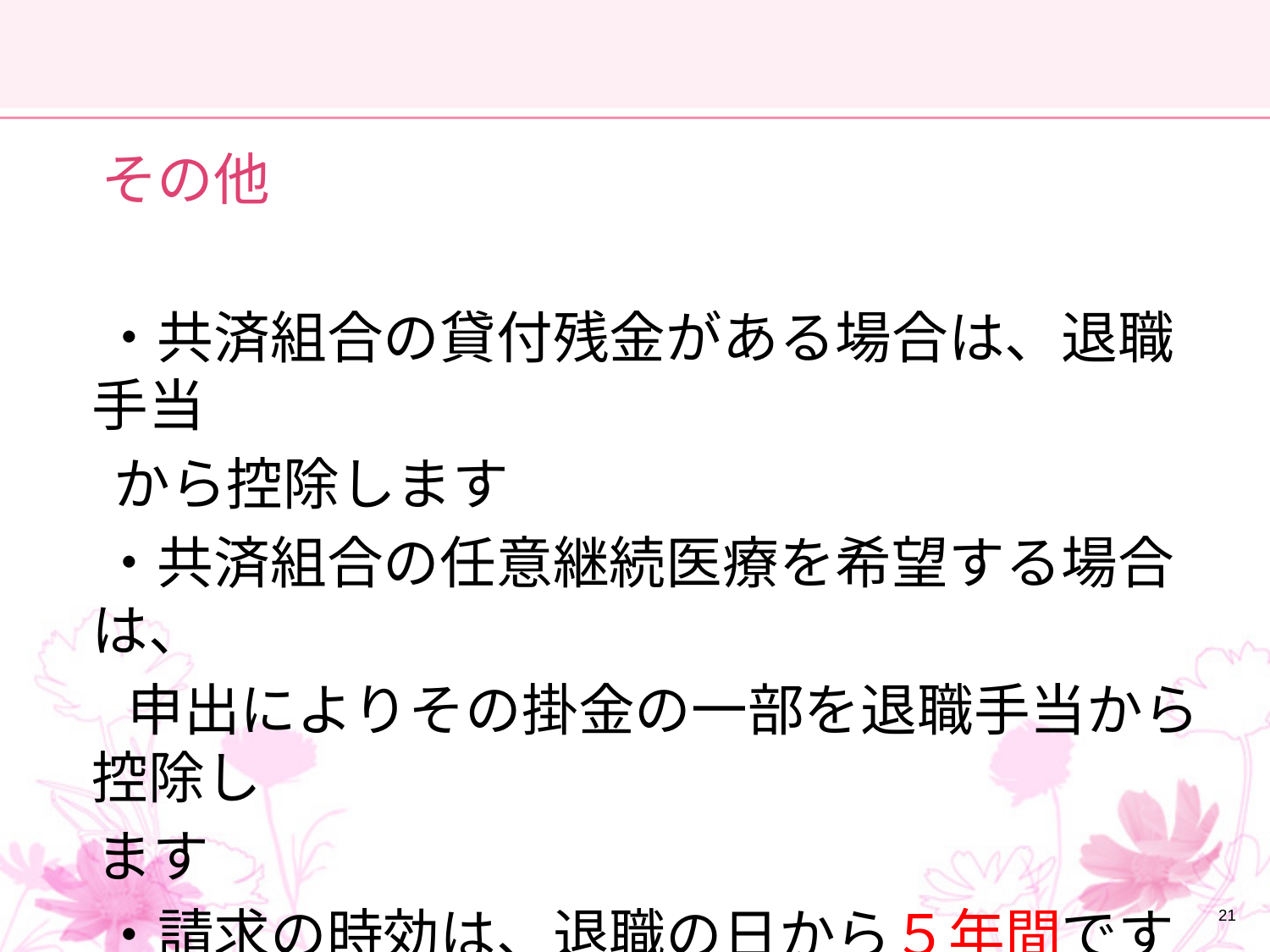

#
　その他

　・共済組合の貸付残金がある場合は、退職手当
　 から控除します
　・共済組合の任意継続医療を希望する場合は、
 　申出によりその掛金の一部を退職手当から控除し
   ます
　・請求の時効は、退職の日から５年間です
21